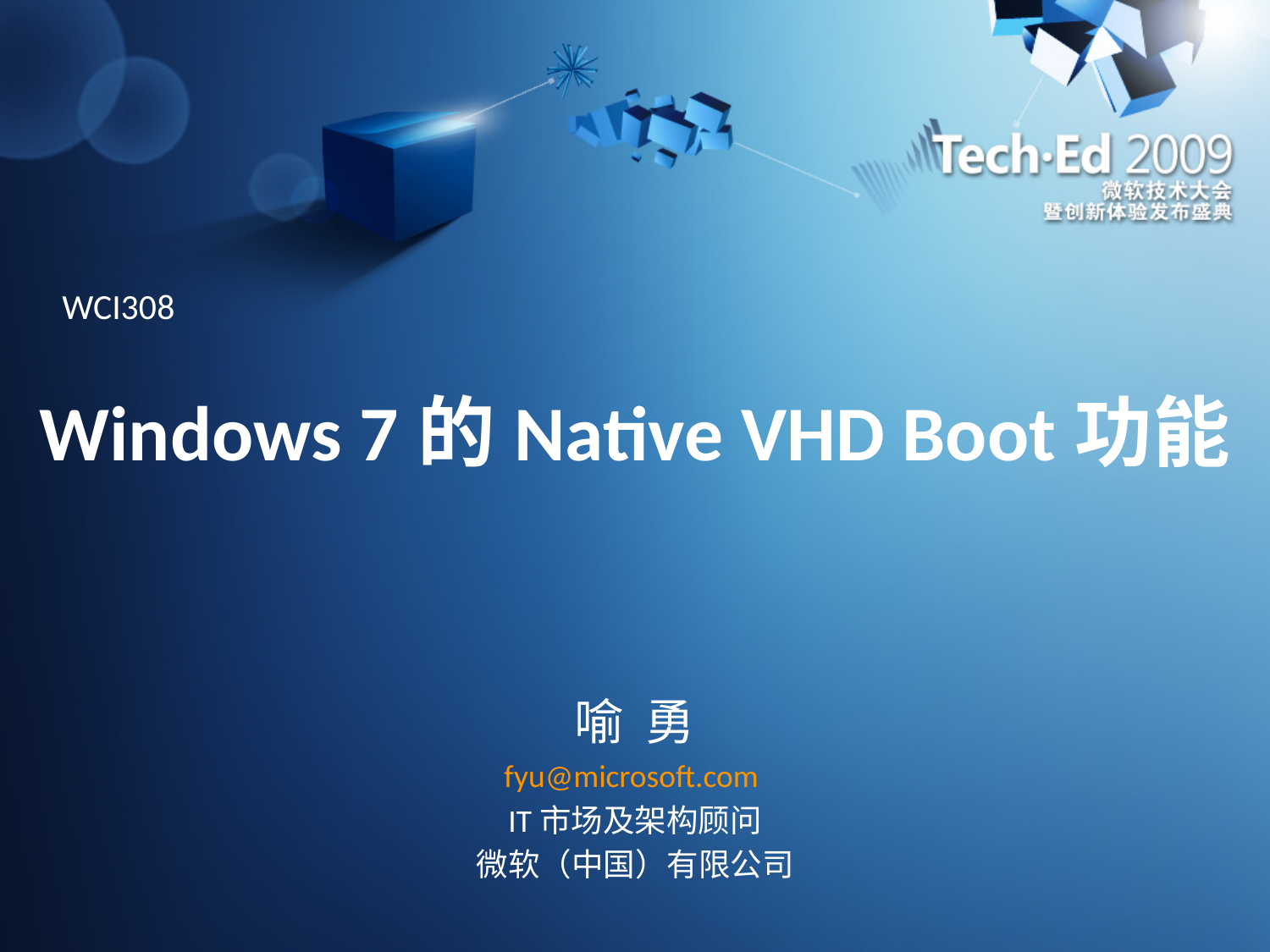

WCI308
# Windows 7的Native VHD Boot功能
喻  勇
fyu@microsoft.com
IT市场及架构顾问
微软（中国）有限公司